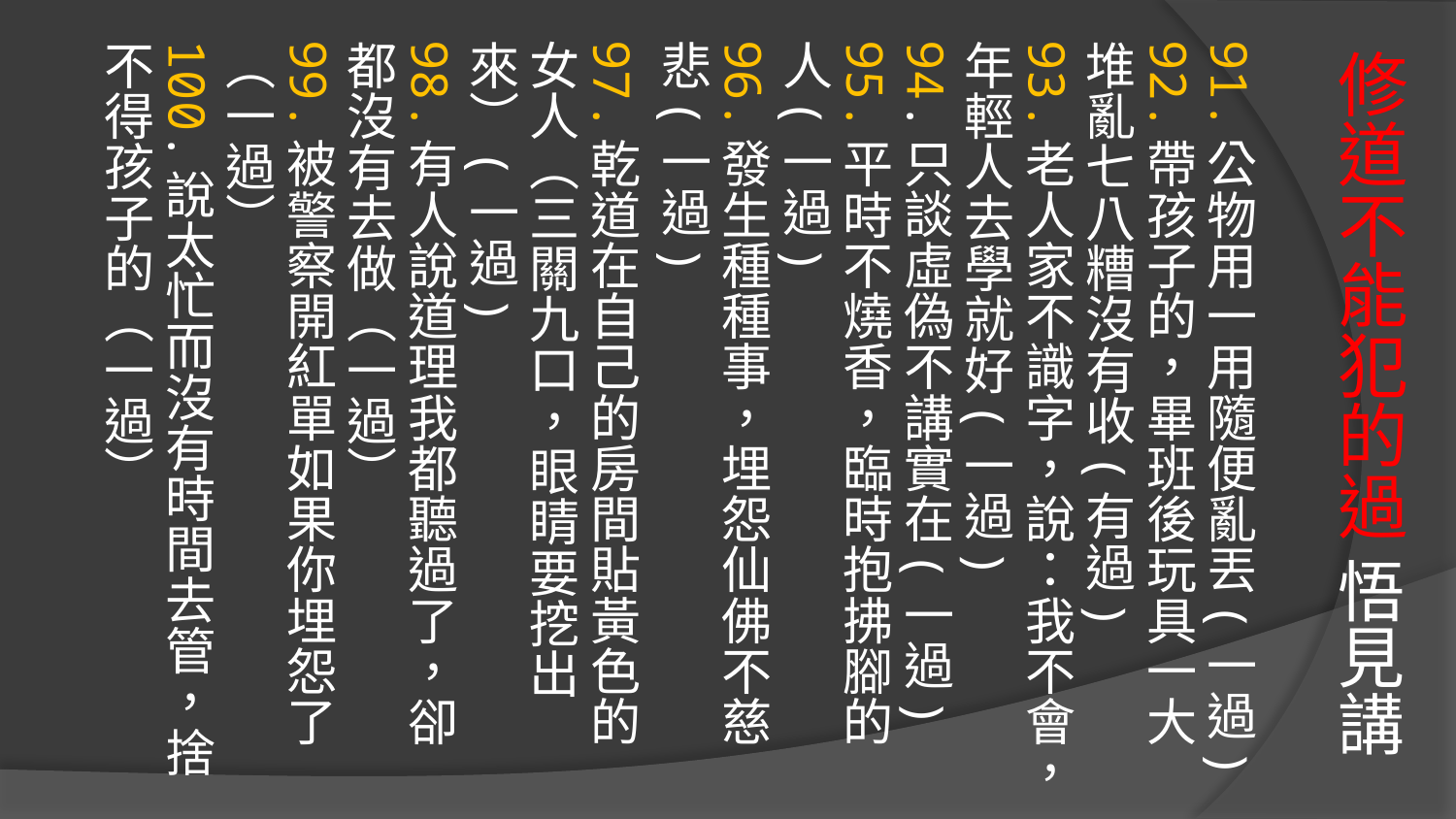

# 修道不能犯的過 悟見講
91.公物用一用隨便亂丟(一過)
92.帶孩子的，畢班後玩具一大堆亂七八糟沒有收(有過)
93.老人家不識字，說：我不會，年輕人去學就好(一過)
94.只談虛偽不講實在(一過)
95.平時不燒香，臨時抱拂腳的人(一過)
96.發生種種事，埋怨仙佛不慈悲(一過)
97.乾道在自己的房間貼黃色的女人（三關九口，眼睛要挖出來）(一過)
98.有人說道理我都聽過了，卻都沒有去做（一過）
99.被警察開紅單如果你埋怨了（一過）
100.說太忙而沒有時間去管，捨不得孩子的（一過）